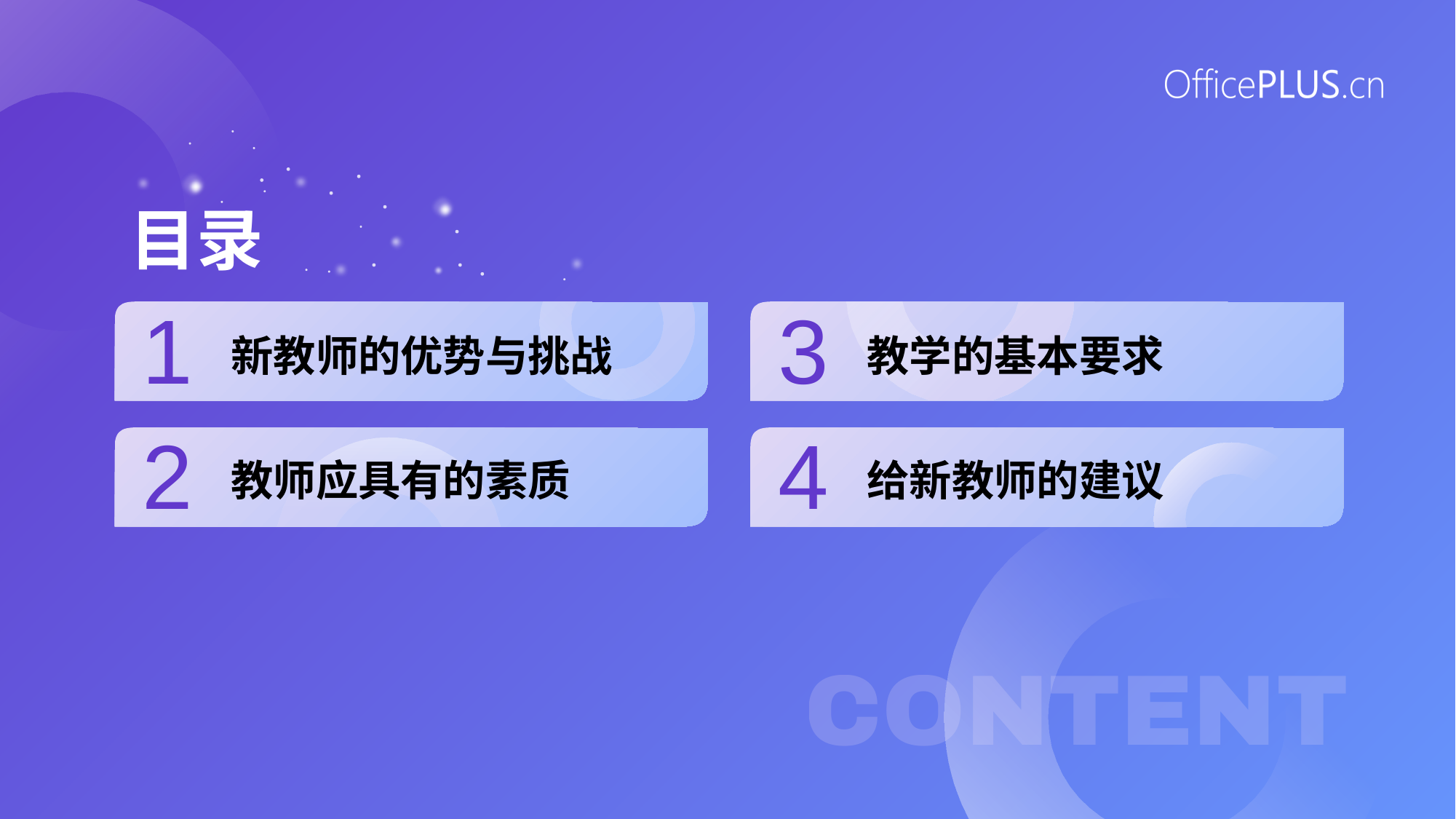

1
3
新教师的优势与挑战
教学的基本要求
2
4
教师应具有的素质
给新教师的建议